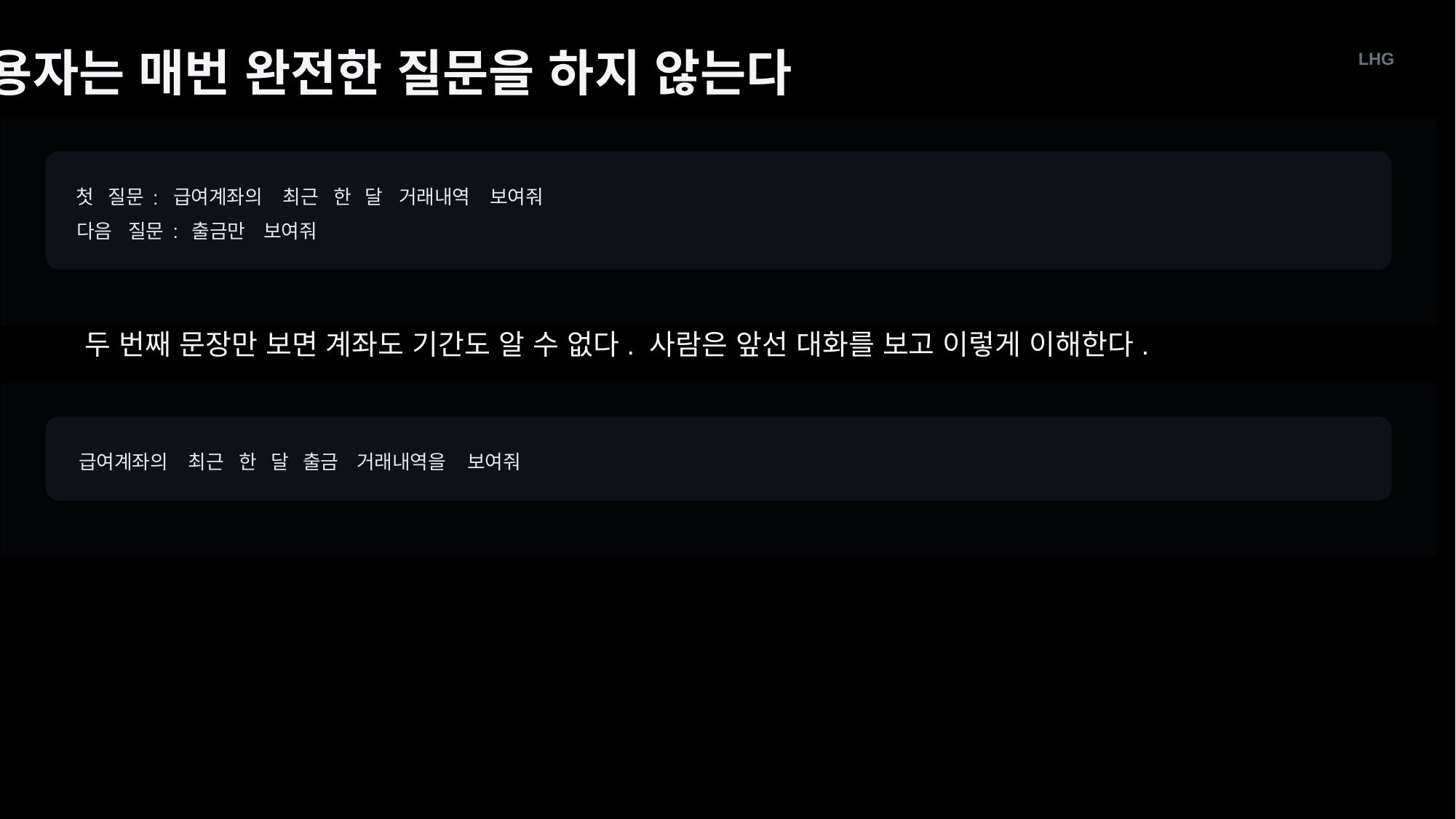

사용자는 매번 완전한 질문을 하지 않는다
LHG

첫
질문
급여계좌의
최근
한
달
거래내역
보여줘

:

다음
질문
출금만
보여줘

:

두 번째 문장만 보면 계좌도 기간도 알 수 없다. 사람은 앞선 대화를 보고 이렇게 이해한다.

급여계좌의
최근
한
달
출금
거래내역을
보여줘